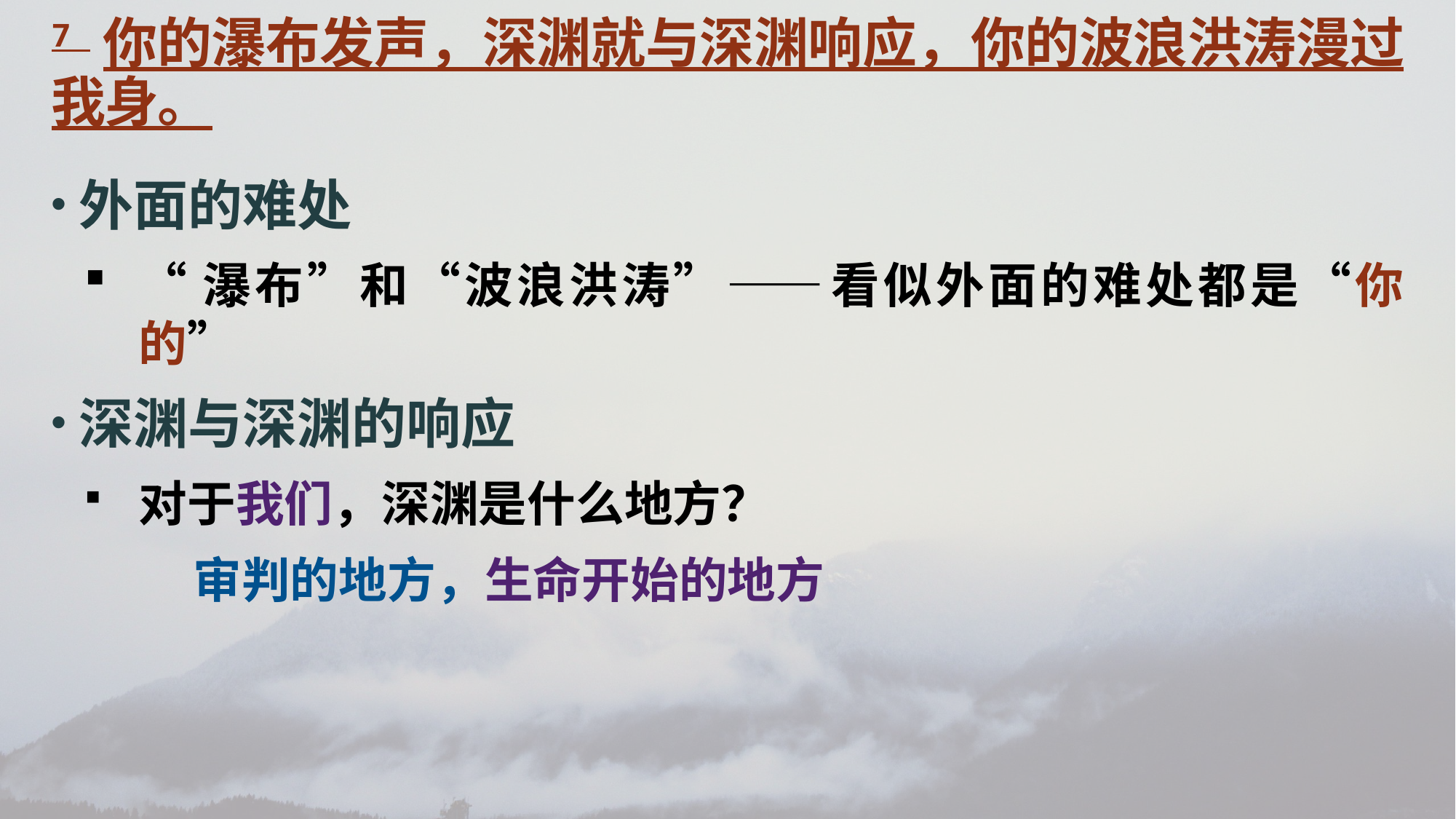

7 你的瀑布发声，深渊就与深渊响应，你的波浪洪涛漫过我身。
外面的难处
“瀑布”和“波浪洪涛”——看似外面的难处都是“你的”
深渊与深渊的响应
对于我们，深渊是什么地方？
	审判的地方，生命开始的地方